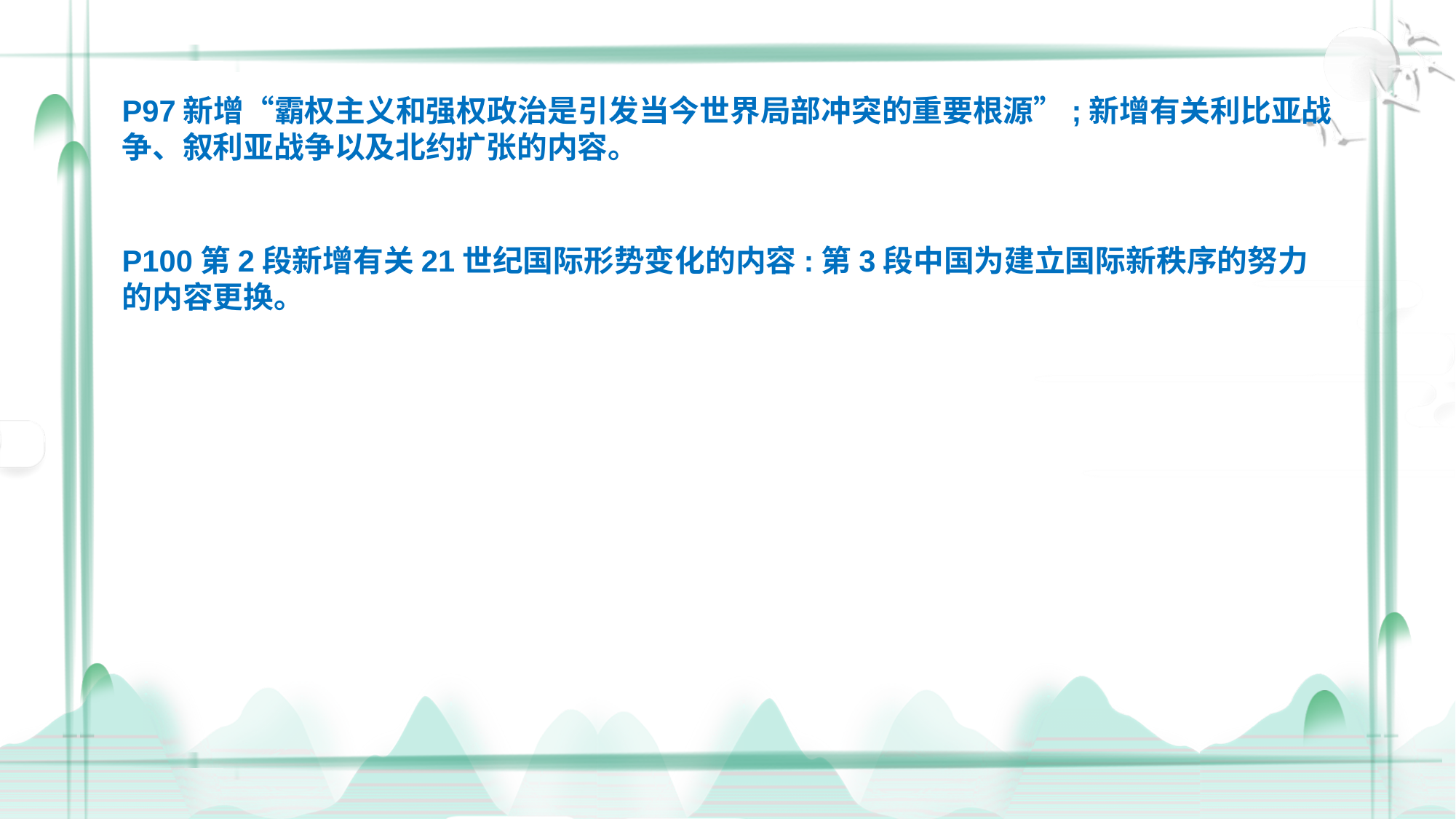

P97新增“霸权主义和强权政治是引发当今世界局部冲突的重要根源”;新增有关利比亚战争、叙利亚战争以及北约扩张的内容。
P100第2段新增有关21世纪国际形势变化的内容:第3段中国为建立国际新秩序的努力的内容更换。